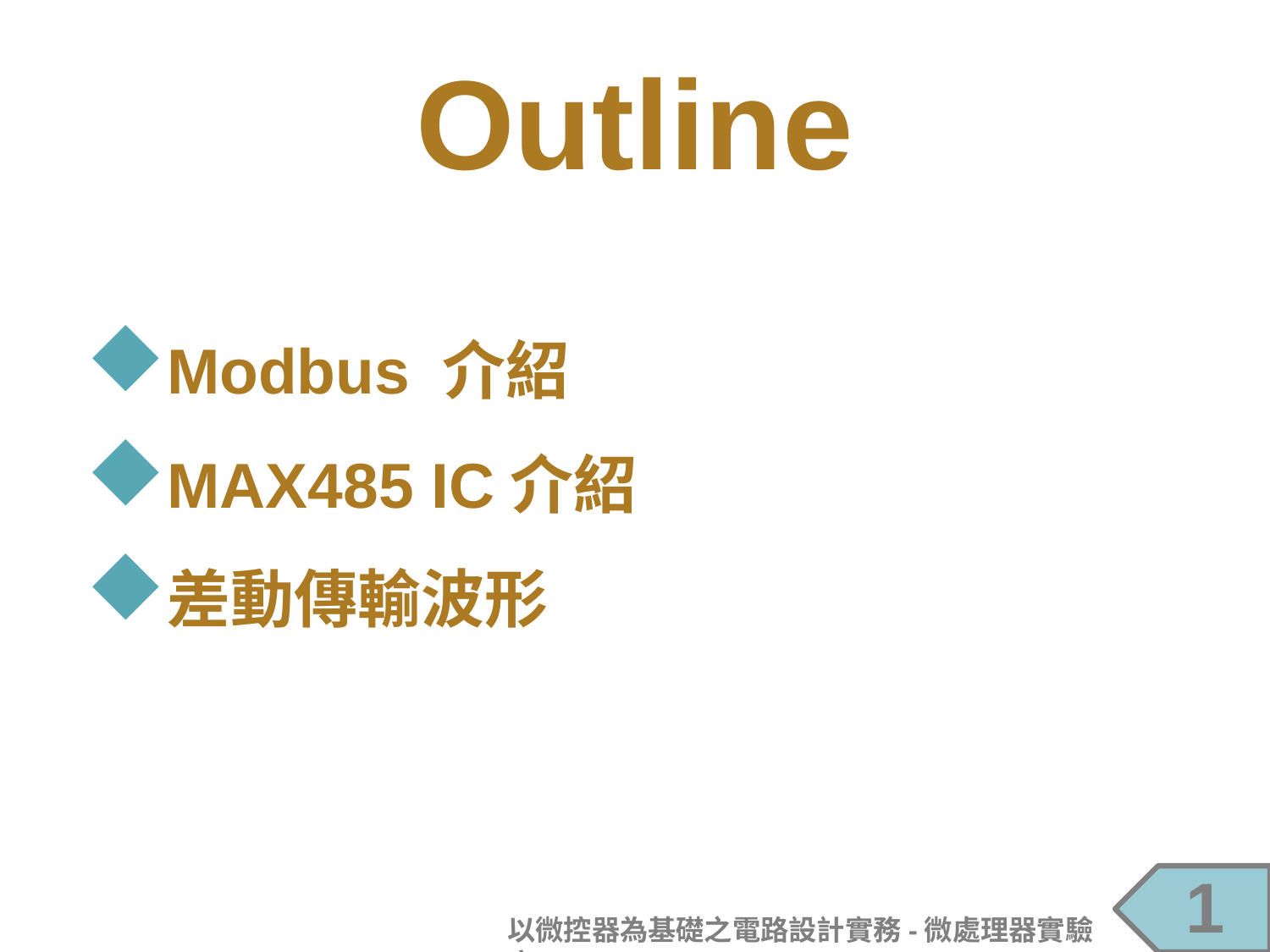

Outline
Modbus 介紹
MAX485 IC介紹
差動傳輸波形

1

以微控器為基礎之電路設計實務-微處理器實驗室